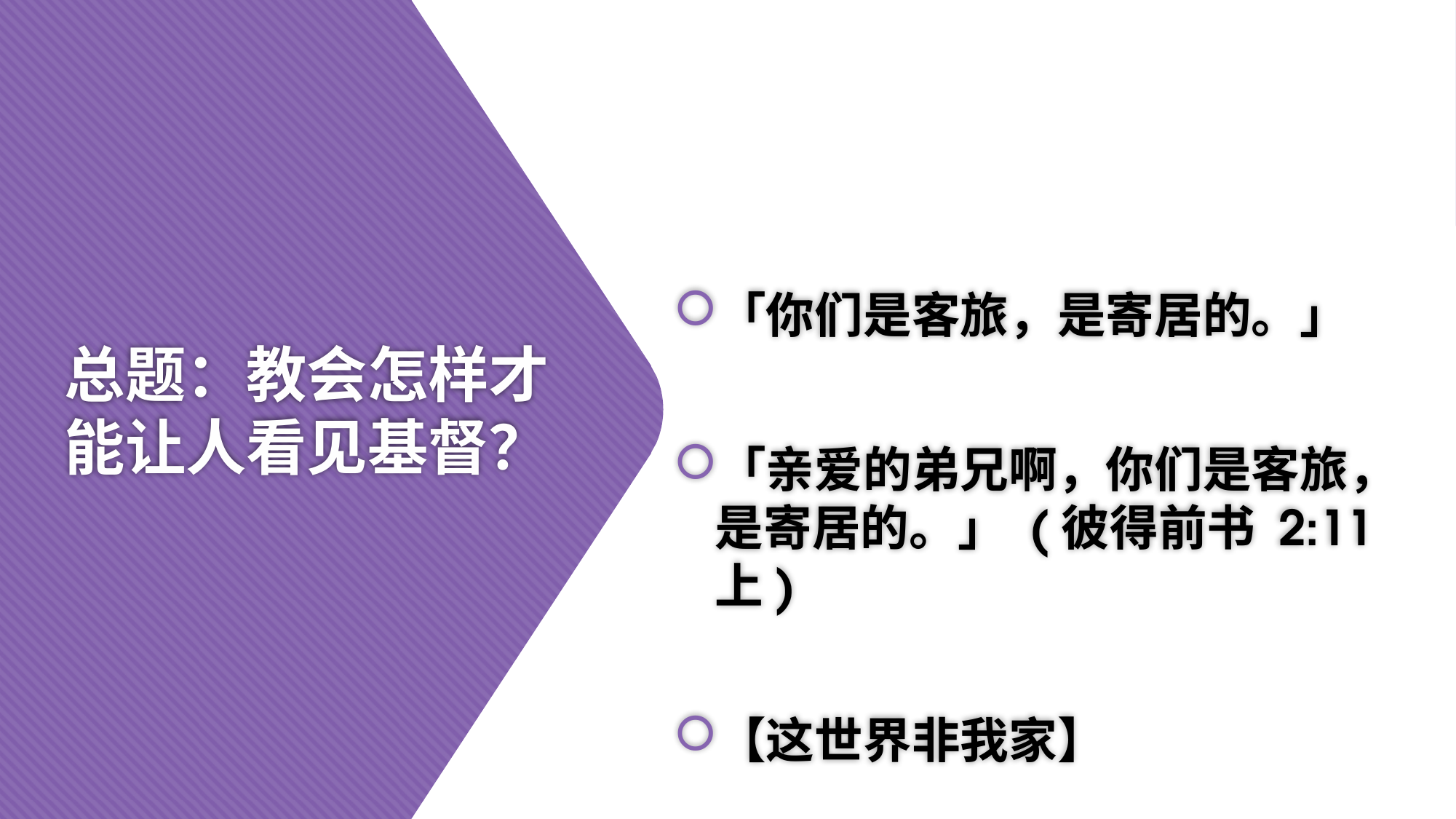

「你们是客旅，是寄居的。」

「亲爱的弟兄啊，你们是客旅，是寄居的。」 (彼得前书 2:11 上)

【这世界非我家】

# 总题：教会怎样才能让人看见基督？